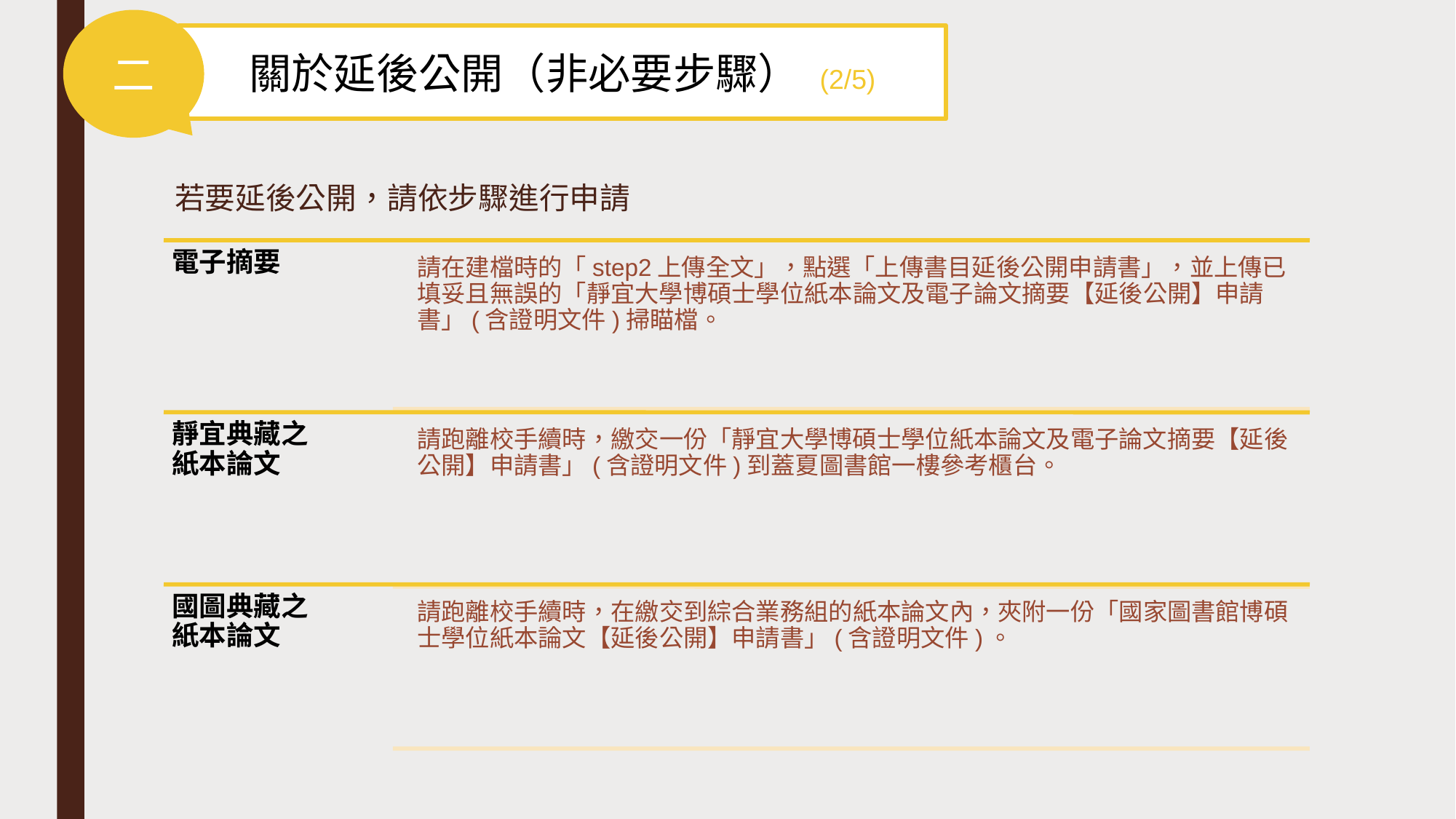

二
關於延後公開（非必要步驟） (2/5)
# 若要延後公開，請依步驟進行申請
電子摘要
請在建檔時的「step2上傳全文」，點選「上傳書目延後公開申請書」，並上傳已填妥且無誤的「靜宜大學博碩士學位紙本論文及電子論文摘要【延後公開】申請書」(含證明文件)掃瞄檔。
靜宜典藏之
紙本論文
請跑離校手續時，繳交一份「靜宜大學博碩士學位紙本論文及電子論文摘要【延後公開】申請書」(含證明文件)到蓋夏圖書館一樓參考櫃台。
國圖典藏之
紙本論文
請跑離校手續時，在繳交到綜合業務組的紙本論文內，夾附一份「國家圖書館博碩士學位紙本論文【延後公開】申請書」(含證明文件)。